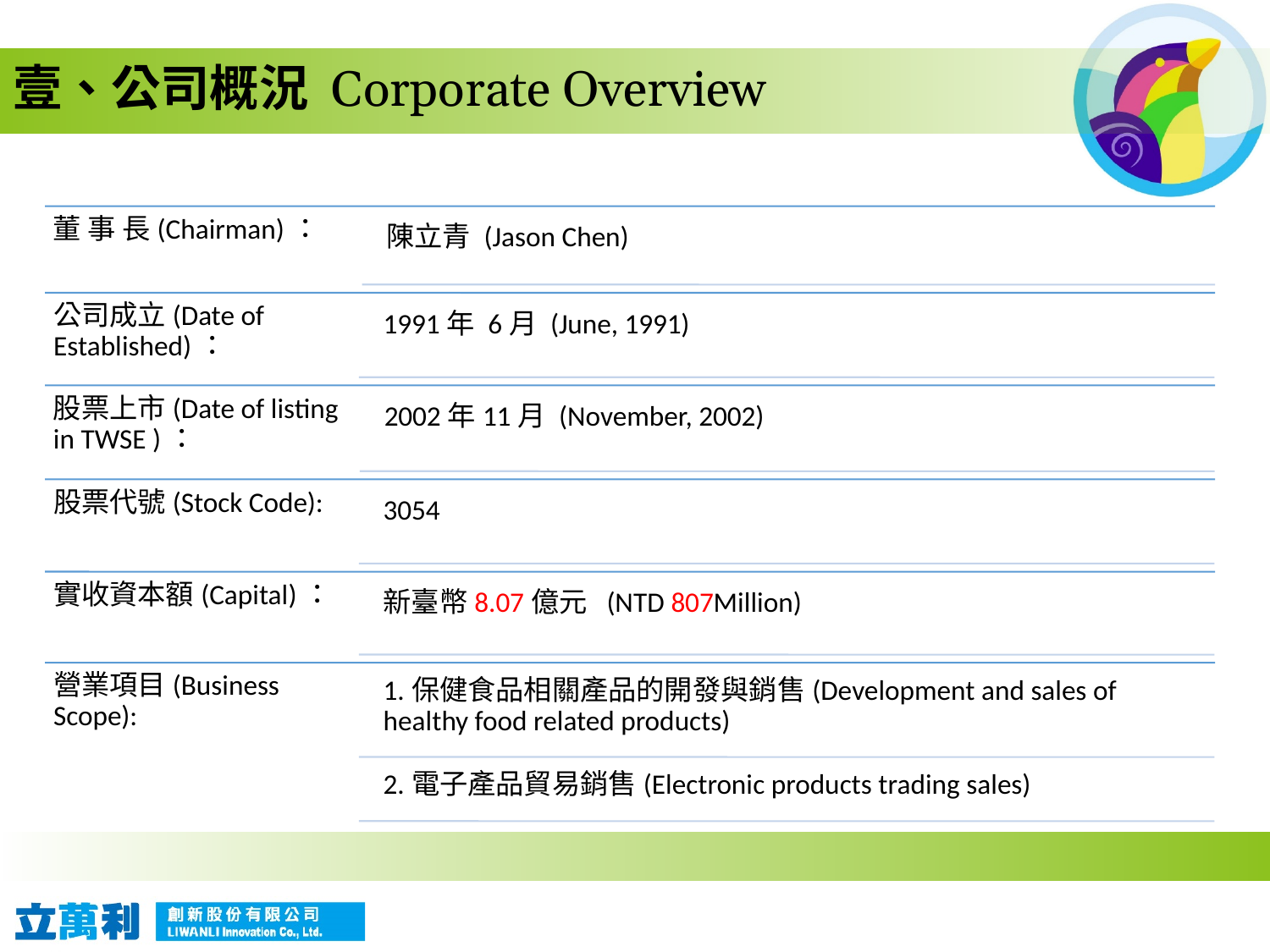

# 壹、公司概況 Corporate Overview
董 事 長(Chairman)：
陳立青 (Jason Chen)
公司成立(Date of Established)：
1991年 6月 (June, 1991)
股票上市(Date of listing in TWSE )：
2002年11月 (November, 2002)
股票代號(Stock Code):
3054
實收資本額(Capital)：
新臺幣8.07億元  (NTD 807Million)
營業項目(Business Scope):
1.保健食品相關產品的開發與銷售(Development and sales of healthy food related products)
2.電子產品貿易銷售(Electronic products trading sales)